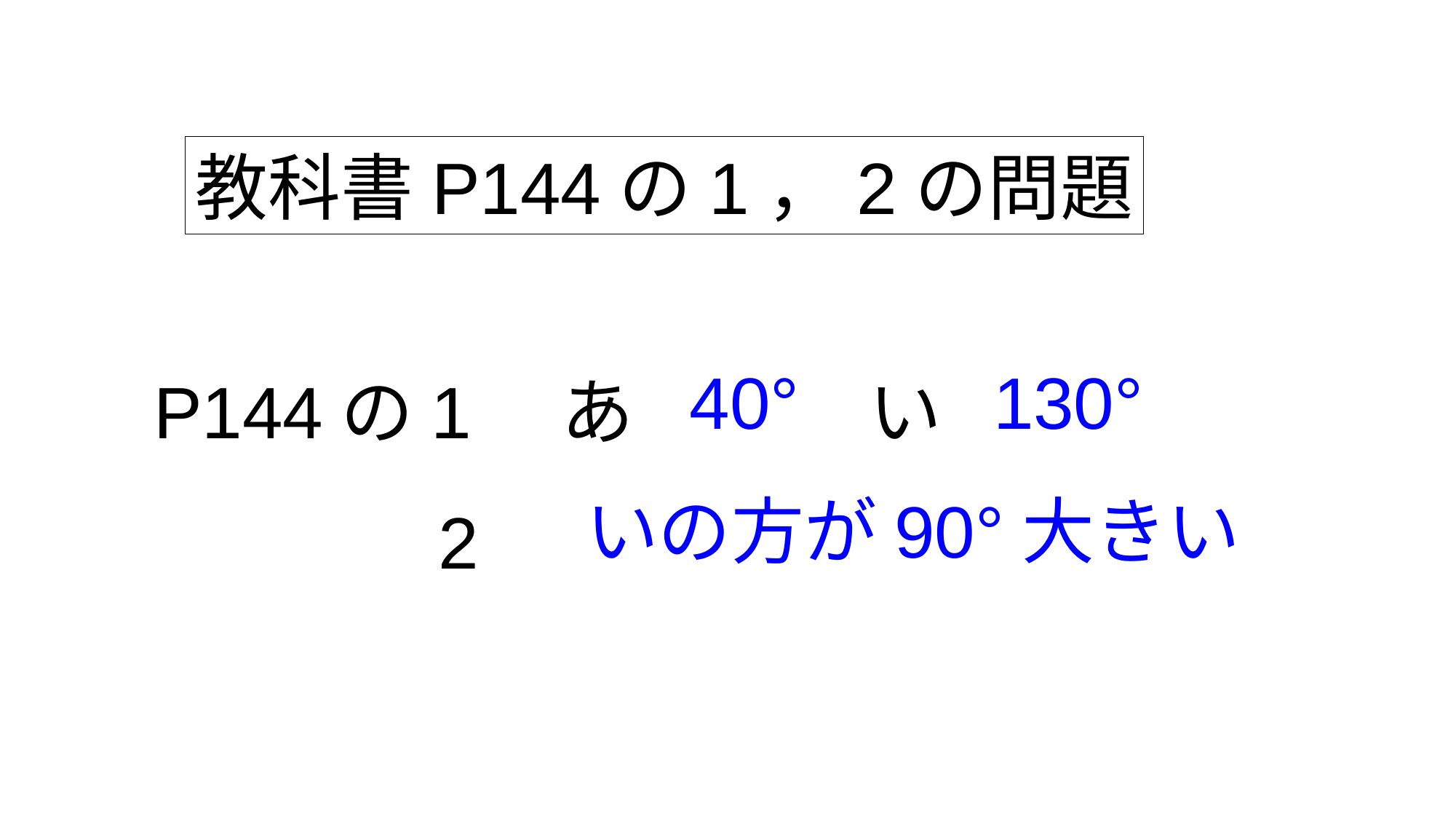

教科書P144の1，2の問題
P144の1　あ 　　　い
　　　   2
40°
130°
いの方が90°大きい